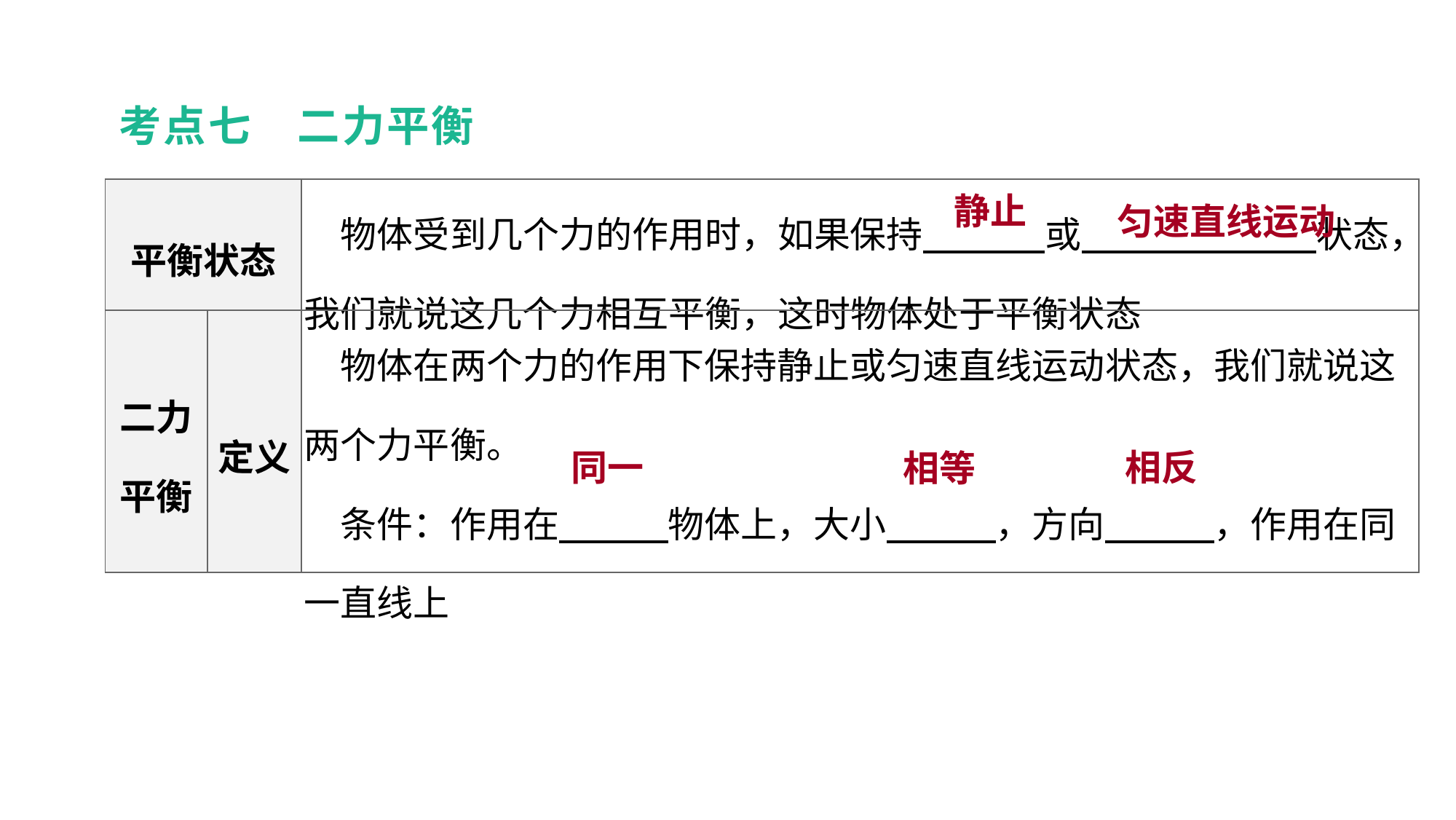

考点七　二力平衡
静止
匀速直线运动
| 平衡状态 |  | 物体受到几个力的作用时，如果保持　 　或　　 　　　　状态，我们就说这几个力相互平衡，这时物体处于平衡状态 |
| --- | --- | --- |
| 二力平衡 | 定义 | 物体在两个力的作用下保持静止或匀速直线运动状态，我们就说这两个力平衡。 　条件：作用在　　　物体上，大小　　　，方向　　　，作用在同一直线上 |
教材梳理 夯实基础
同一
相反
相等